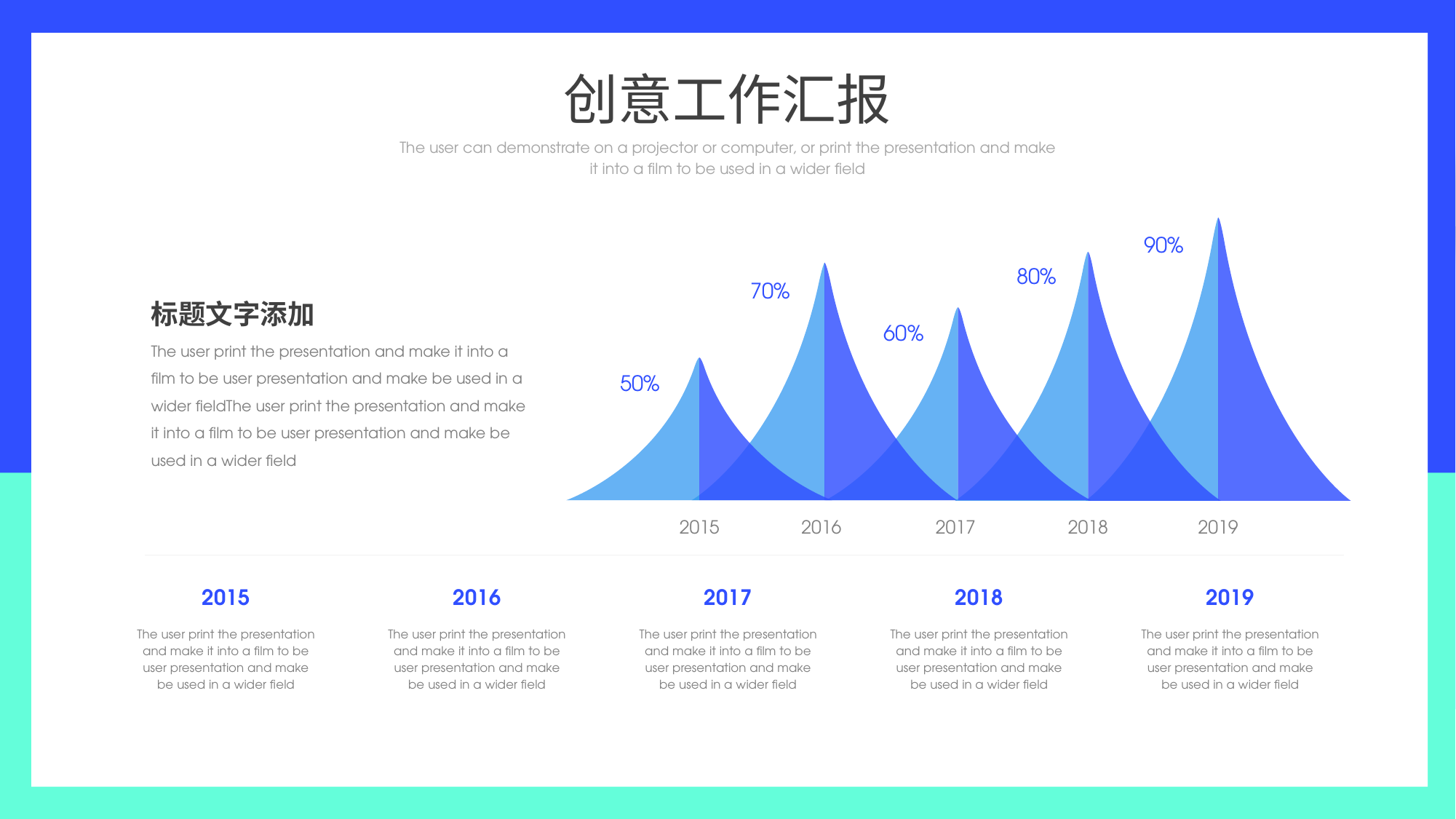

创意工作汇报
The user can demonstrate on a projector or computer, or print the presentation and make it into a film to be used in a wider field

90%
2019
80%

2018

70%
2016
60%

2017
50%

2015
标题文字添加
The user print the presentation and make it into a film to be user presentation and make be used in a wider fieldThe user print the presentation and make it into a film to be user presentation and make be used in a wider field
2015
The user print the presentation and make it into a film to be user presentation and make be used in a wider field
2016
The user print the presentation and make it into a film to be user presentation and make be used in a wider field
2017
The user print the presentation and make it into a film to be user presentation and make be used in a wider field
2018
The user print the presentation and make it into a film to be user presentation and make be used in a wider field
2019
The user print the presentation and make it into a film to be user presentation and make be used in a wider field